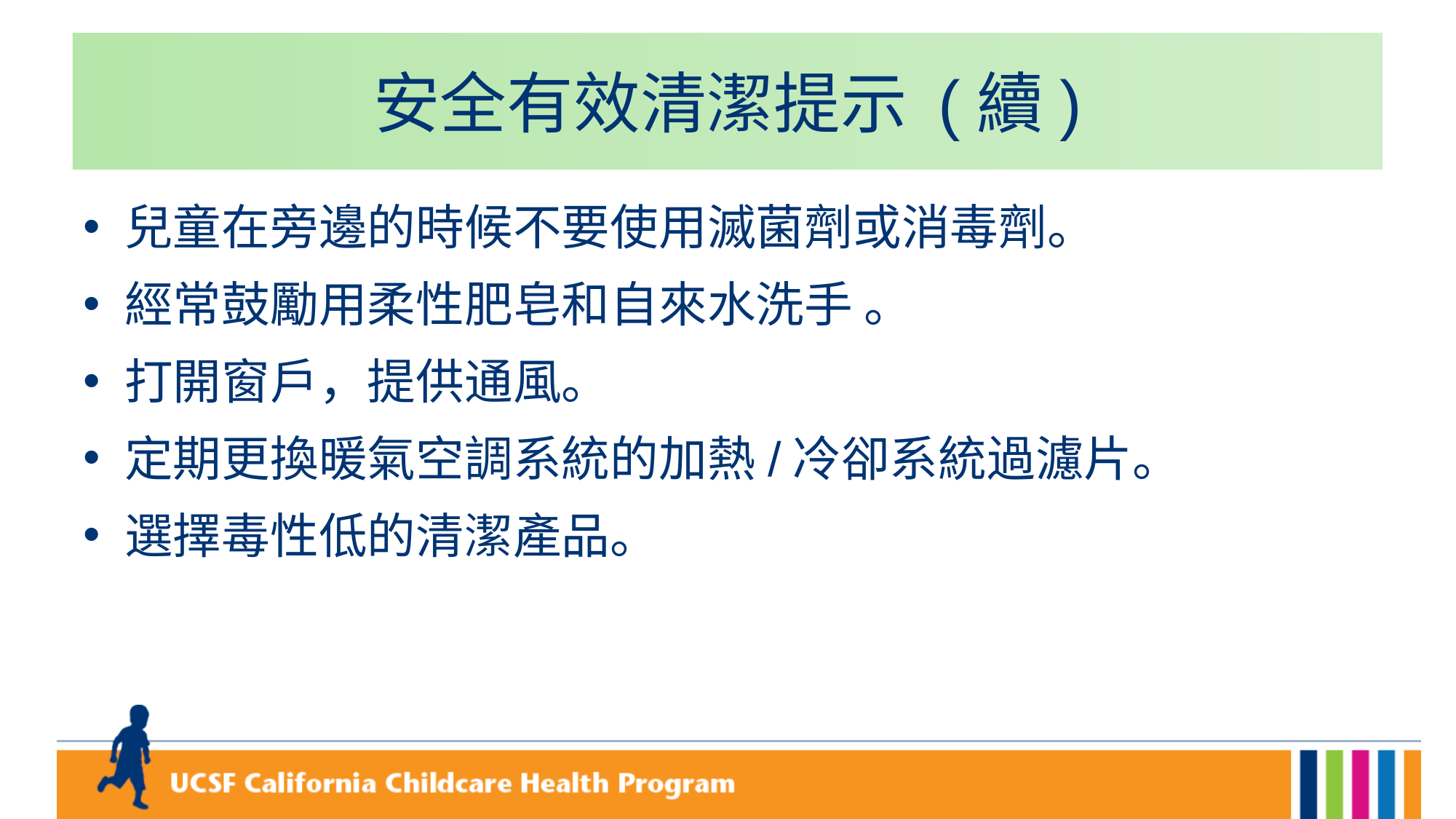

# 安全有效清潔提示 (續)
兒童在旁邊的時候不要使用滅菌劑或消毒劑。
經常鼓勵用柔性肥皂和自來水洗手 。
打開窗戶，提供通風。
定期更換暖氣空調系統的加熱/冷卻系統過濾片。
選擇毒性低的清潔產品。